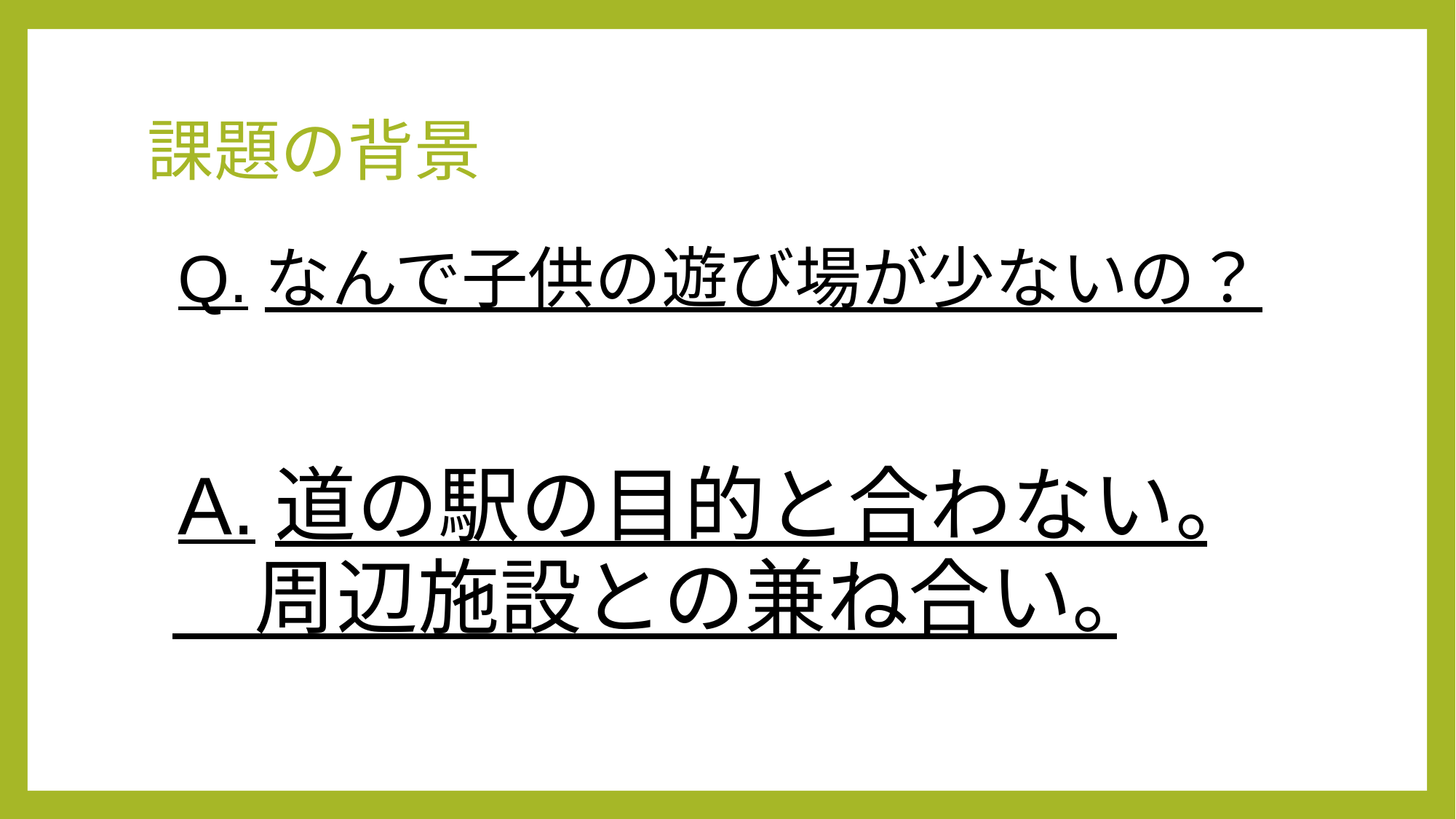

# 課題の背景
Q.なんで子供の遊び場が少ないの？
A.道の駅の目的と合わない。
　周辺施設との兼ね合い。